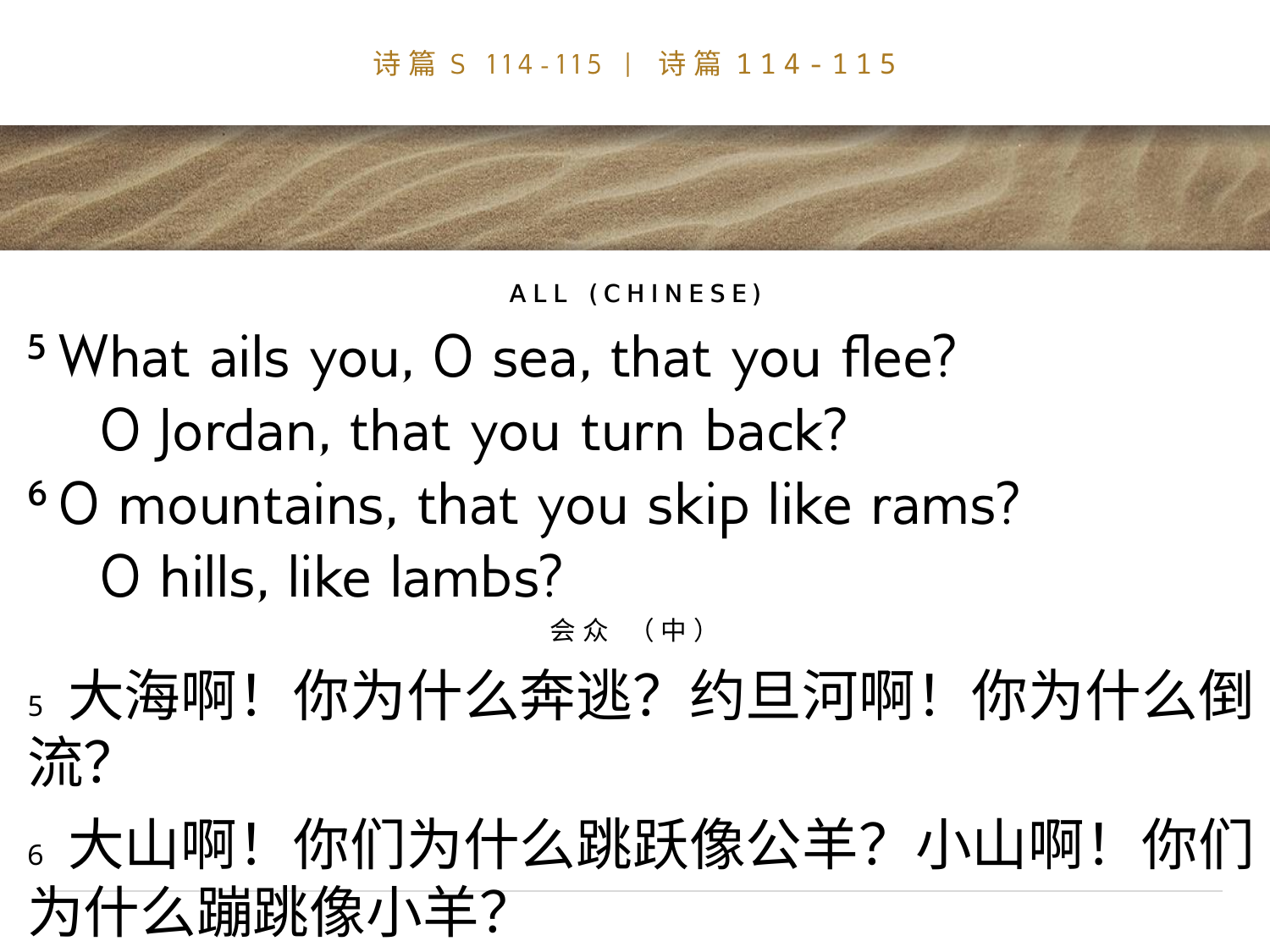

# 诗篇S 114-115 | 诗篇114-115
ALL (CHINESE)
5 What ails you, O sea, that you flee?
    O Jordan, that you turn back?
6 O mountains, that you skip like rams?
    O hills, like lambs?
会众 （中）
5 大海啊！你为什么奔逃？约旦河啊！你为什么倒流？
6 大山啊！你们为什么跳跃像公羊？小山啊！你们为什么蹦跳像小羊？